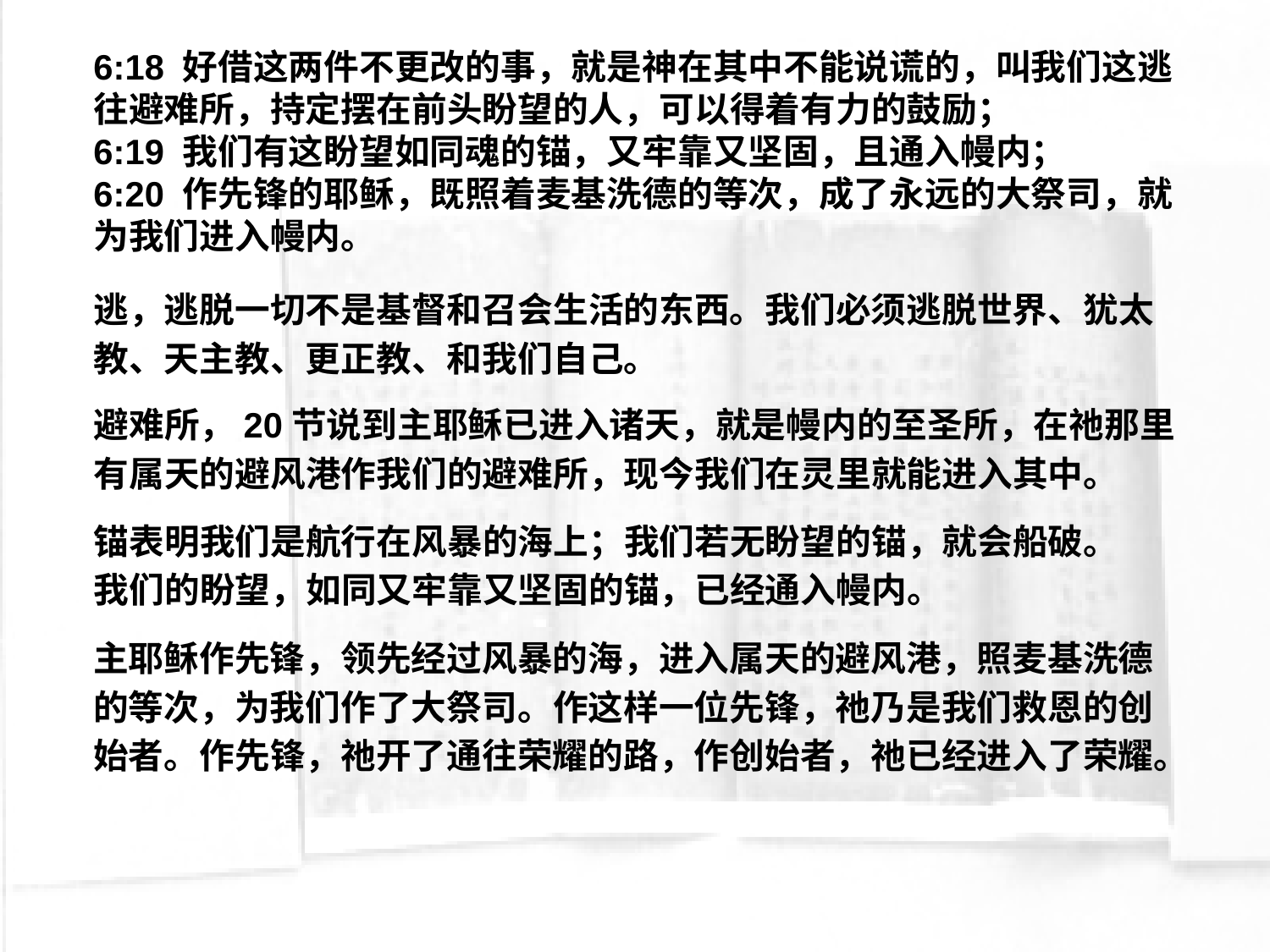

6:18 好借这两件不更改的事，就是神在其中不能说谎的，叫我们这逃往避难所，持定摆在前头盼望的人，可以得着有力的鼓励；
6:19 我们有这盼望如同魂的锚，又牢靠又坚固，且通入幔内；
6:20 作先锋的耶稣，既照着麦基洗德的等次，成了永远的大祭司，就为我们进入幔内。
逃，逃脱一切不是基督和召会生活的东西。我们必须逃脱世界、犹太教、天主教、更正教、和我们自己。
避难所，20节说到主耶稣已进入诸天，就是幔内的至圣所，在祂那里有属天的避风港作我们的避难所，现今我们在灵里就能进入其中。
锚表明我们是航行在风暴的海上；我们若无盼望的锚，就会船破。我们的盼望，如同又牢靠又坚固的锚，已经通入幔内。
主耶稣作先锋，领先经过风暴的海，进入属天的避风港，照麦基洗德的等次，为我们作了大祭司。作这样一位先锋，祂乃是我们救恩的创始者。作先锋，祂开了通往荣耀的路，作创始者，祂已经进入了荣耀。